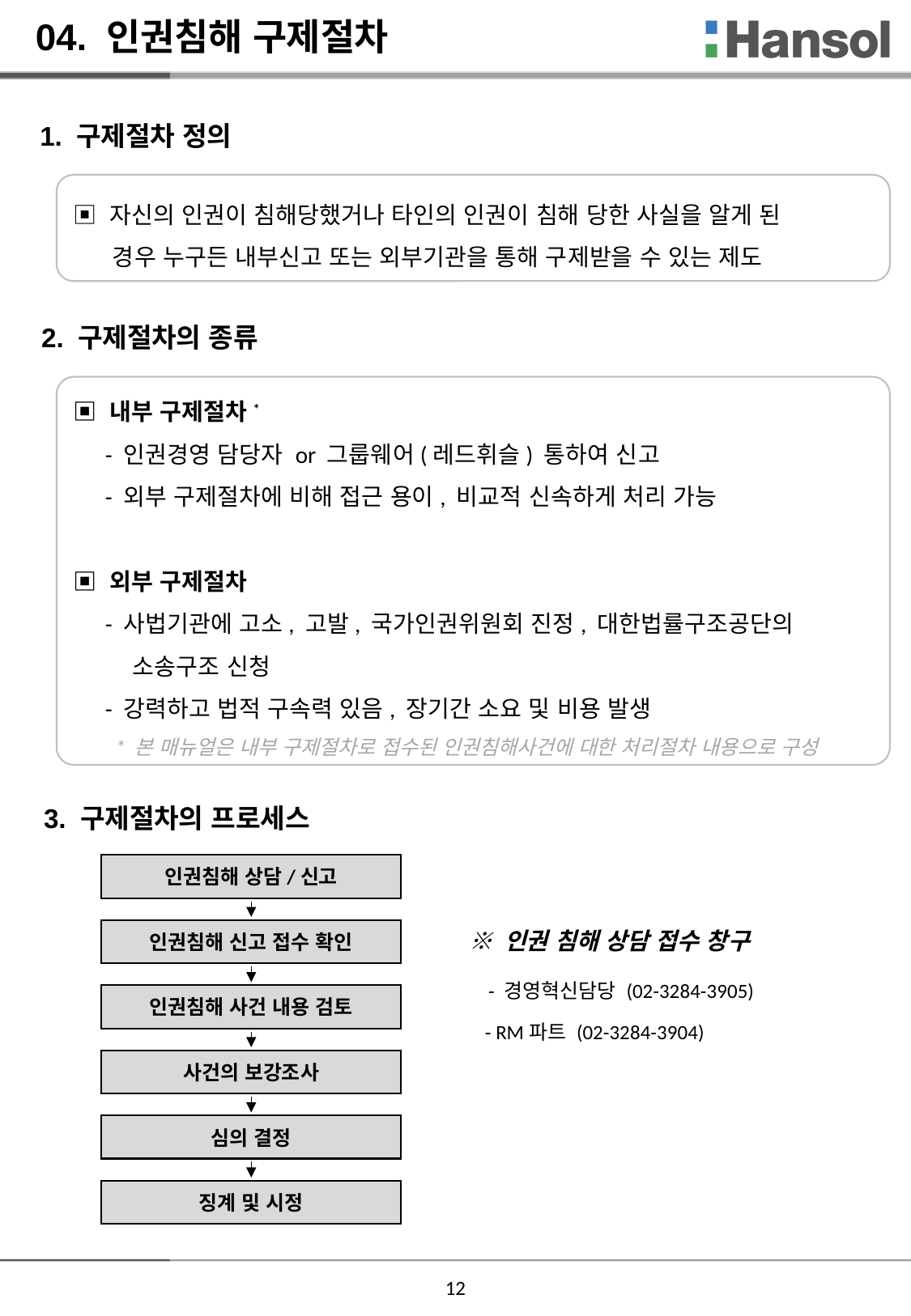

04. 인권침해 구제절차
1. 구제절차 정의
▣ 자신의 인권이 침해당했거나 타인의 인권이 침해 당한 사실을 알게 된
     경우 누구든 내부신고 또는 외부기관을 통해 구제받을 수 있는 제도
2. 구제절차의 종류
▣ 내부 구제절차*
      - 인권경영 담당자 or 그룹웨어(레드휘슬) 통하여 신고
      - 외부 구제절차에 비해 접근 용이, 비교적 신속하게 처리 가능

▣ 외부 구제절차
      - 사법기관에 고소, 고발, 국가인권위원회 진정, 대한법률구조공단의
        소송구조 신청
      - 강력하고 법적 구속력 있음, 장기간 소요 및 비용 발생
         * 본 매뉴얼은 내부 구제절차로 접수된 인권침해사건에 대한 처리절차 내용으로 구성
3. 구제절차의 프로세스
인권침해 상담/신고
인권침해 신고 접수 확인
※ 인권 침해 상담 접수 창구
- 경영혁신담당 (02-3284-3905)
인권침해 사건 내용 검토
- RM파트 (02-3284-3904)
사건의 보강조사
심의 결정
징계 및 시정
12